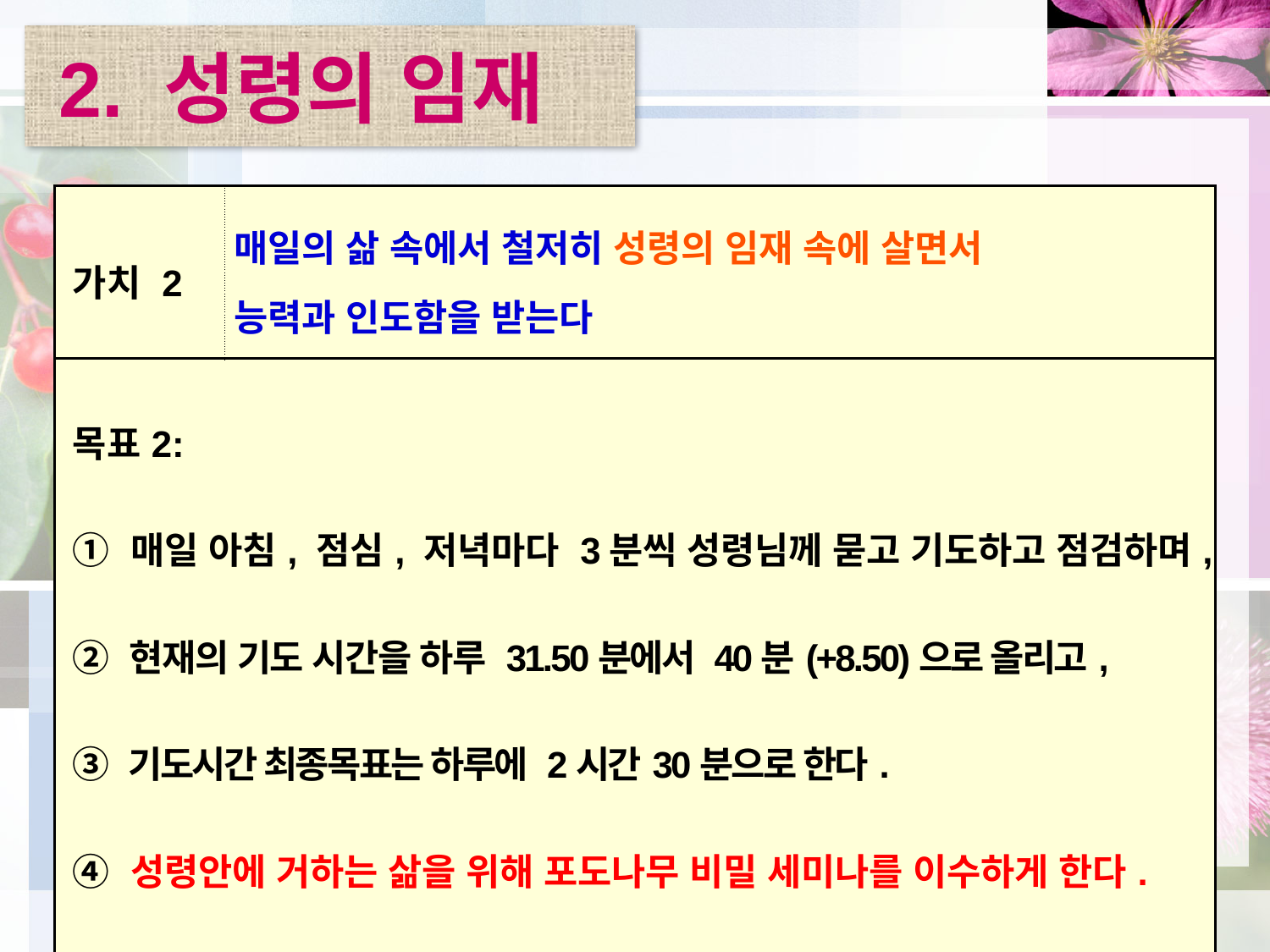

# 2. 성령의 임재
| 가치 2 | 매일의 삶 속에서 철저히 성령의 임재 속에 살면서 능력과 인도함을 받는다 |
| --- | --- |
| 목표2: ➀ 매일 아침, 점심, 저녁마다 3분씩 성령님께 묻고 기도하고 점검하며, ➁ 현재의 기도 시간을 하루 31.50분에서 40분(+8.50)으로 올리고, ➂ 기도시간 최종목표는 하루에 2시간30분으로 한다. ➃ 성령안에 거하는 삶을 위해 포도나무 비밀 세미나를 이수하게 한다. ➄ 영성의 질적 수치를 75.16에서 78.16으로 상승시킨다. |  |